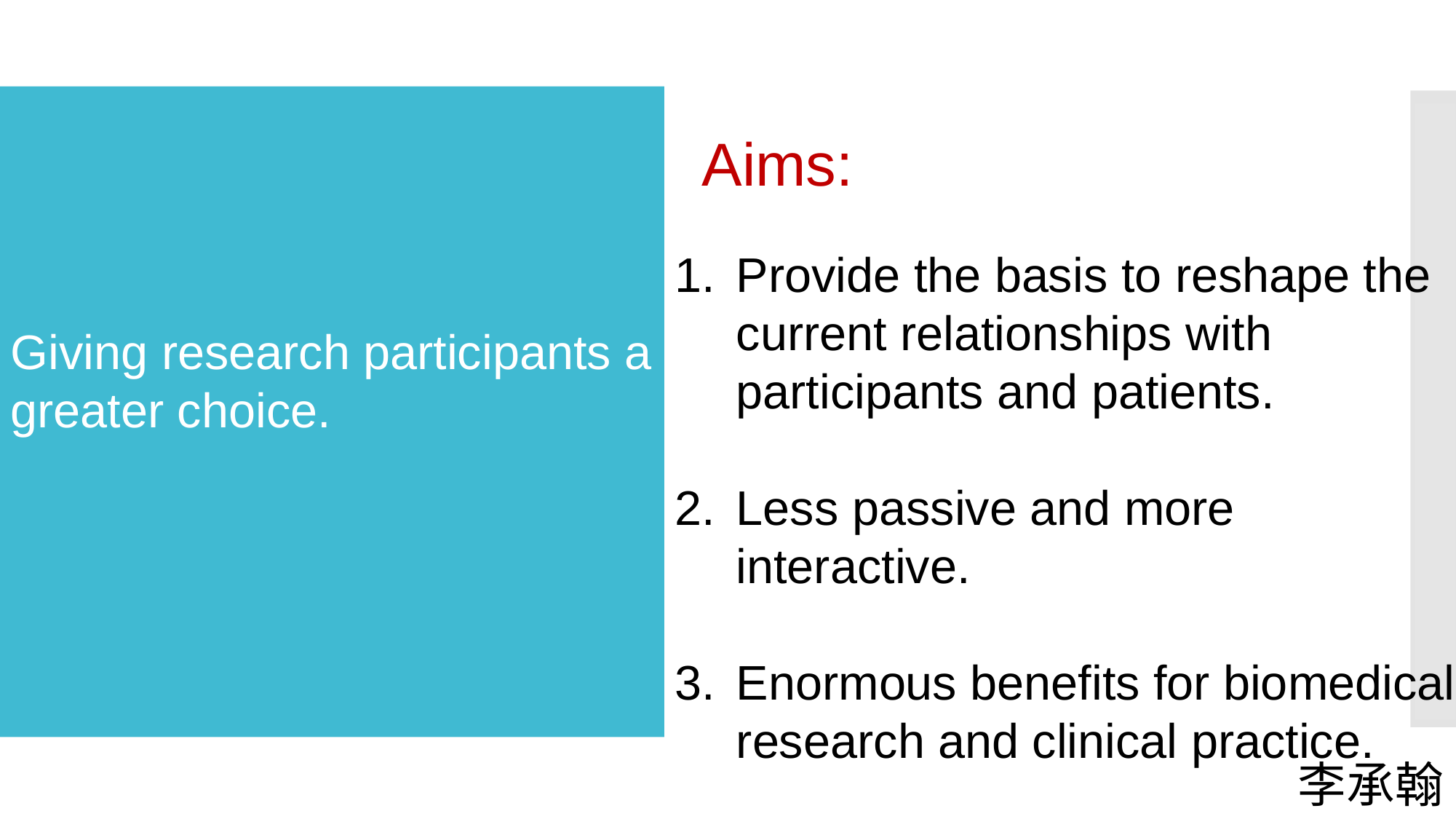

Aims:
#
Provide the basis to reshape the current relationships with participants and patients.

Less passive and more interactive.

Enormous benefits for biomedical research and clinical practice.
Giving research participants a greater choice.
李承翰